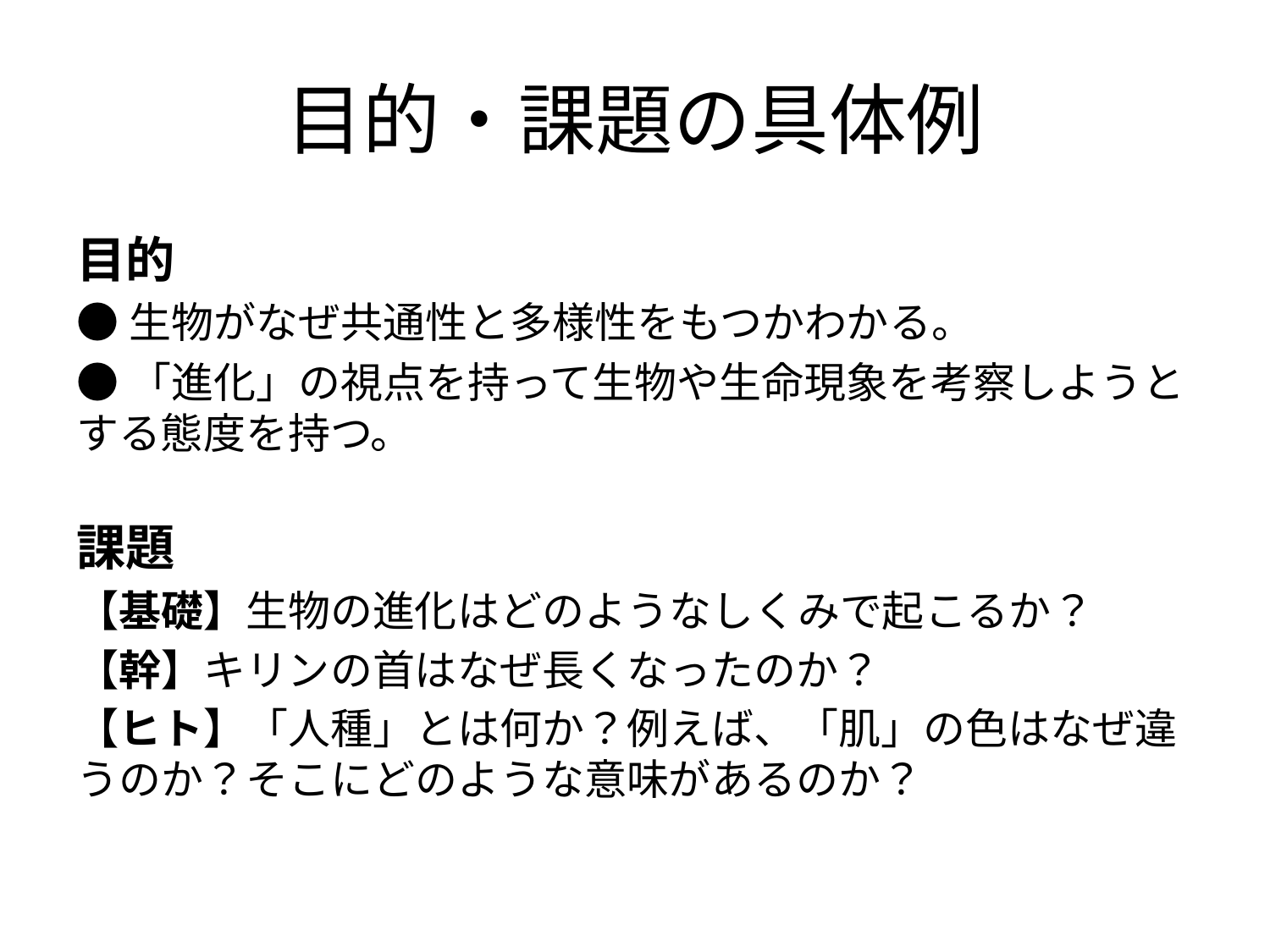

# 目的・課題の具体例
目的
●生物がなぜ共通性と多様性をもつかわかる。
●「進化」の視点を持って生物や生命現象を考察しようとする態度を持つ。

課題
【基礎】生物の進化はどのようなしくみで起こるか？
【幹】キリンの首はなぜ長くなったのか？
【ヒト】「人種」とは何か？例えば、「肌」の色はなぜ違うのか？そこにどのような意味があるのか？